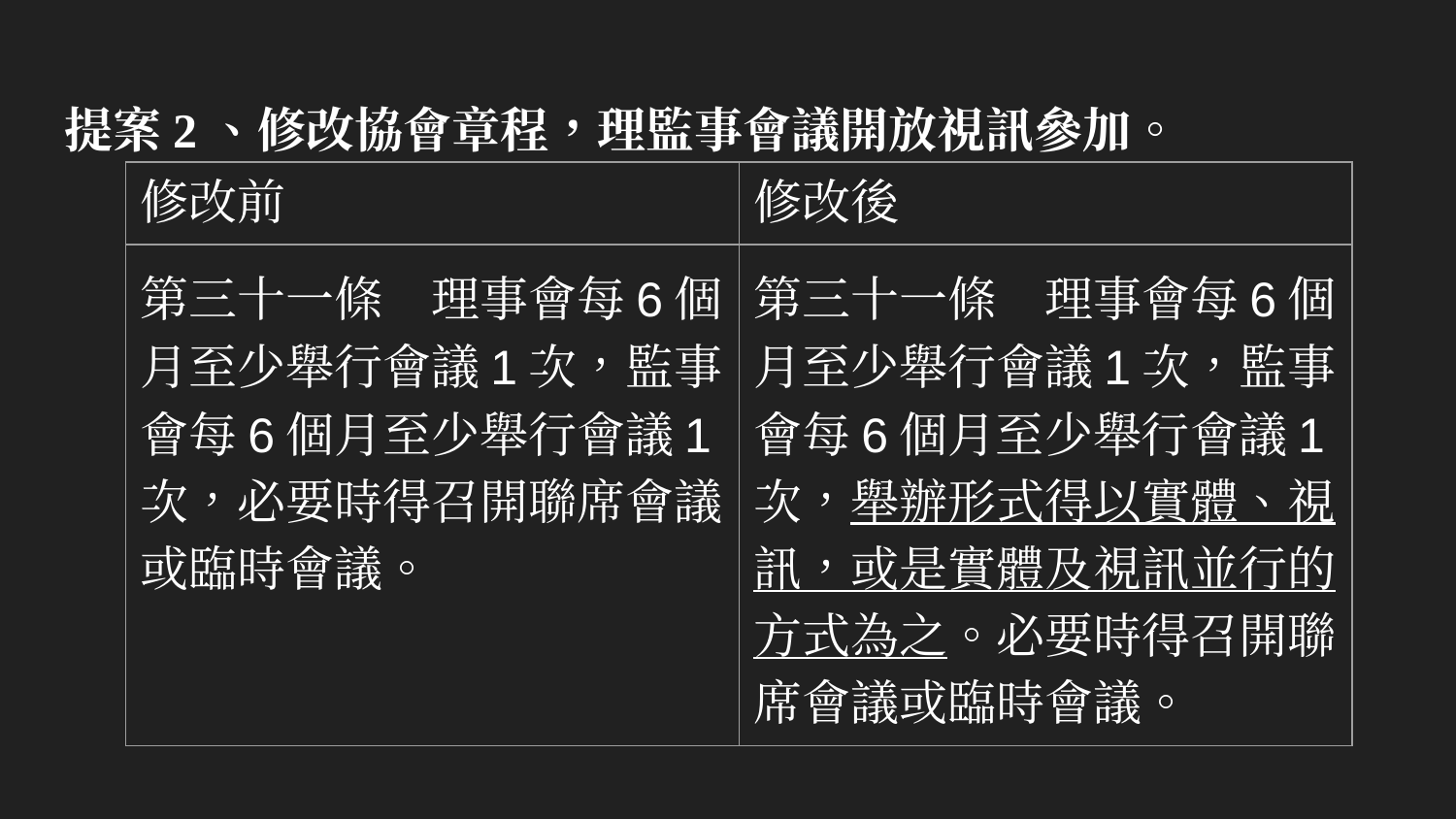

# 提案2、修改協會章程，理監事會議開放視訊參加。

| 修改前 | 修改後 |
| --- | --- |
| 第三十一條　理事會每6個月至少舉行會議1次，監事會每6個月至少舉行會議1次，必要時得召開聯席會議或臨時會議。 | 第三十一條　理事會每6個月至少舉行會議1次，監事會每6個月至少舉行會議1次，舉辦形式得以實體、視訊，或是實體及視訊並行的方式為之。必要時得召開聯席會議或臨時會議。 |